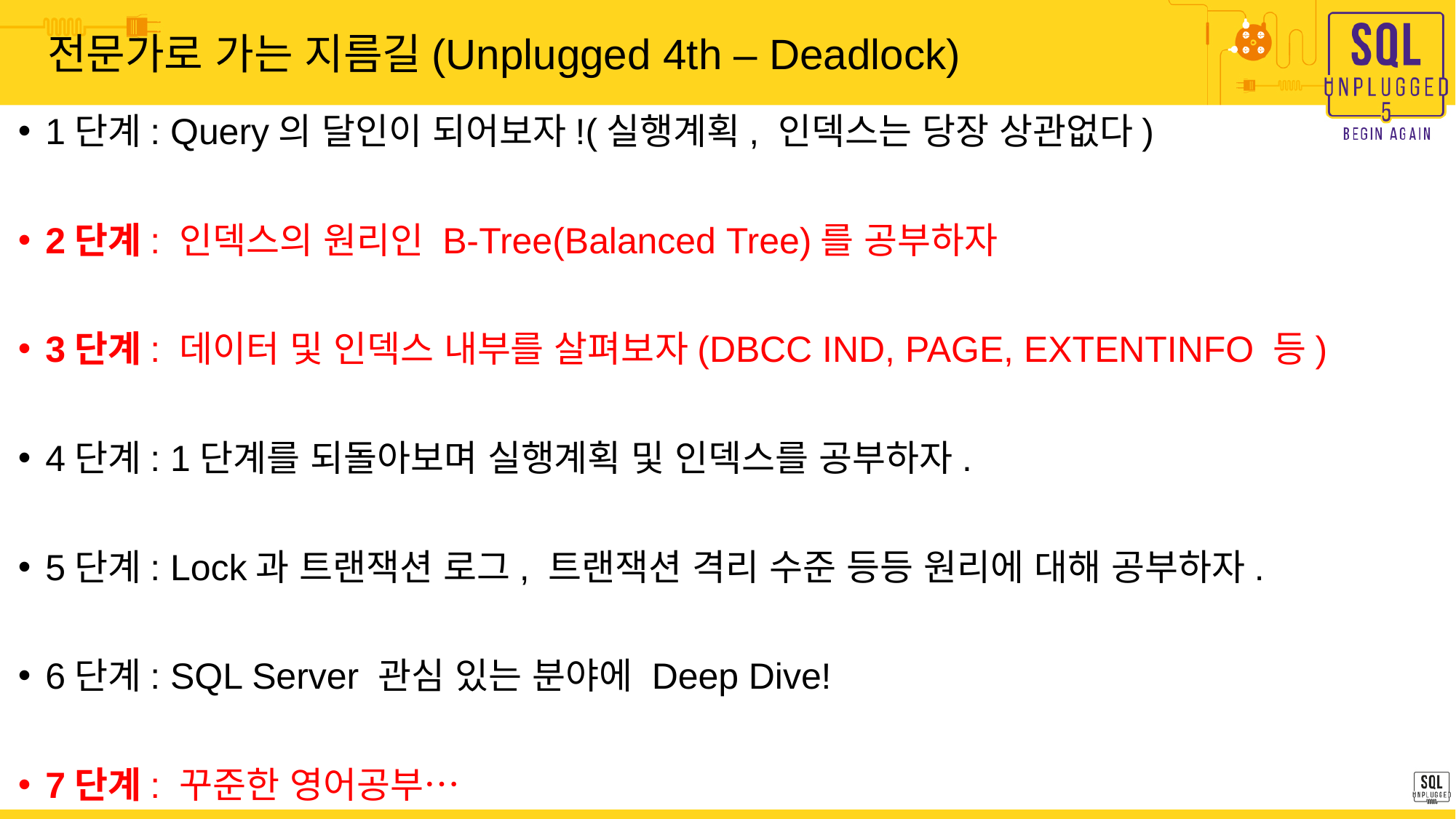

# 전문가로 가는 지름길(Unplugged 4th – Deadlock)
1단계: Query의 달인이 되어보자!(실행계획, 인덱스는 당장 상관없다)

2단계: 인덱스의 원리인 B-Tree(Balanced Tree)를 공부하자

3단계: 데이터 및 인덱스 내부를 살펴보자(DBCC IND, PAGE, EXTENTINFO 등)

4단계: 1단계를 되돌아보며 실행계획 및 인덱스를 공부하자.

5단계: Lock과 트랜잭션 로그, 트랜잭션 격리 수준 등등 원리에 대해 공부하자.

6단계: SQL Server 관심 있는 분야에 Deep Dive!

7단계: 꾸준한 영어공부…